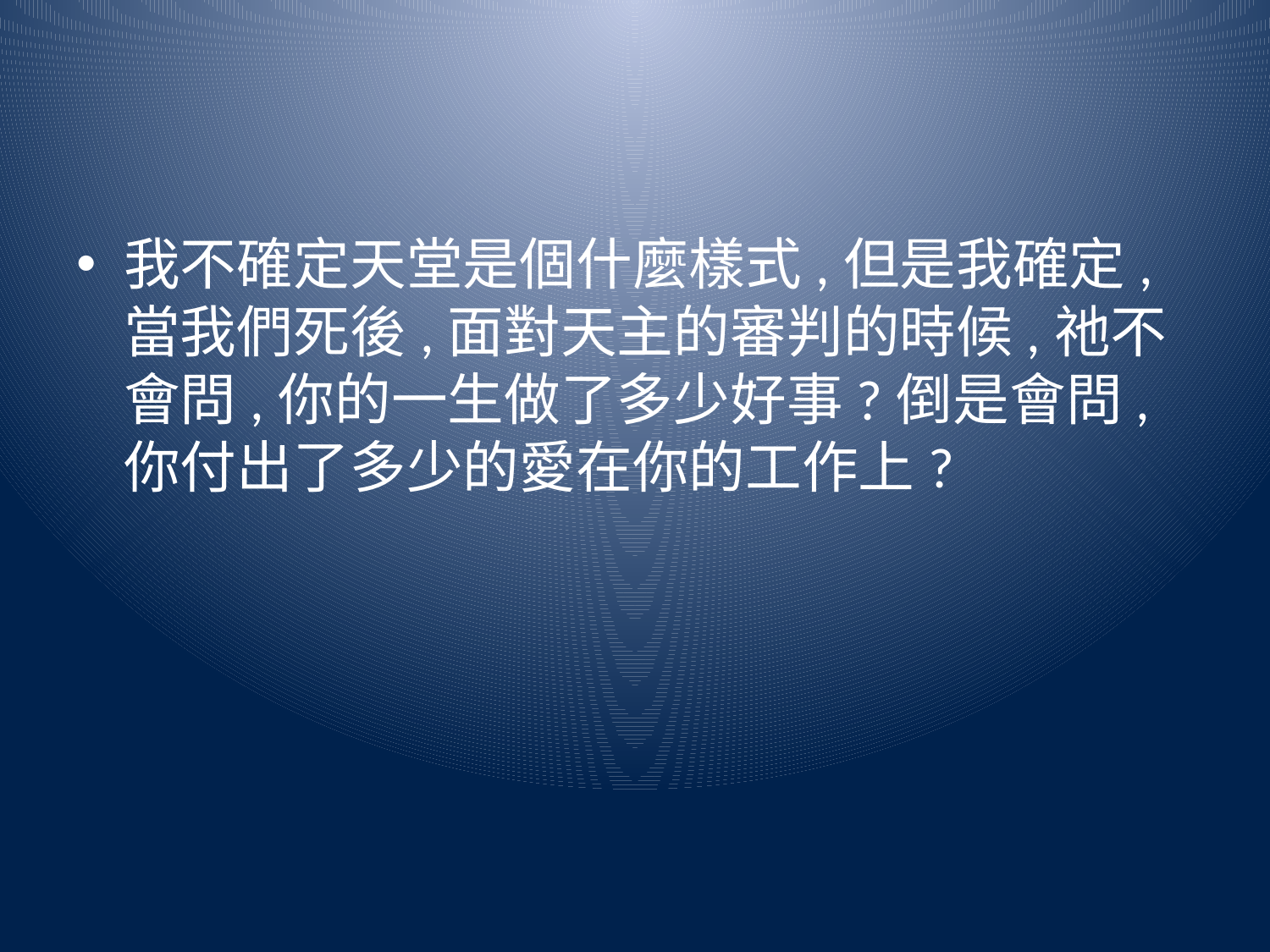

#
我不確定天堂是個什麼樣式,但是我確定,當我們死後,面對天主的審判的時候,祂不會問,你的一生做了多少好事?倒是會問,你付出了多少的愛在你的工作上?